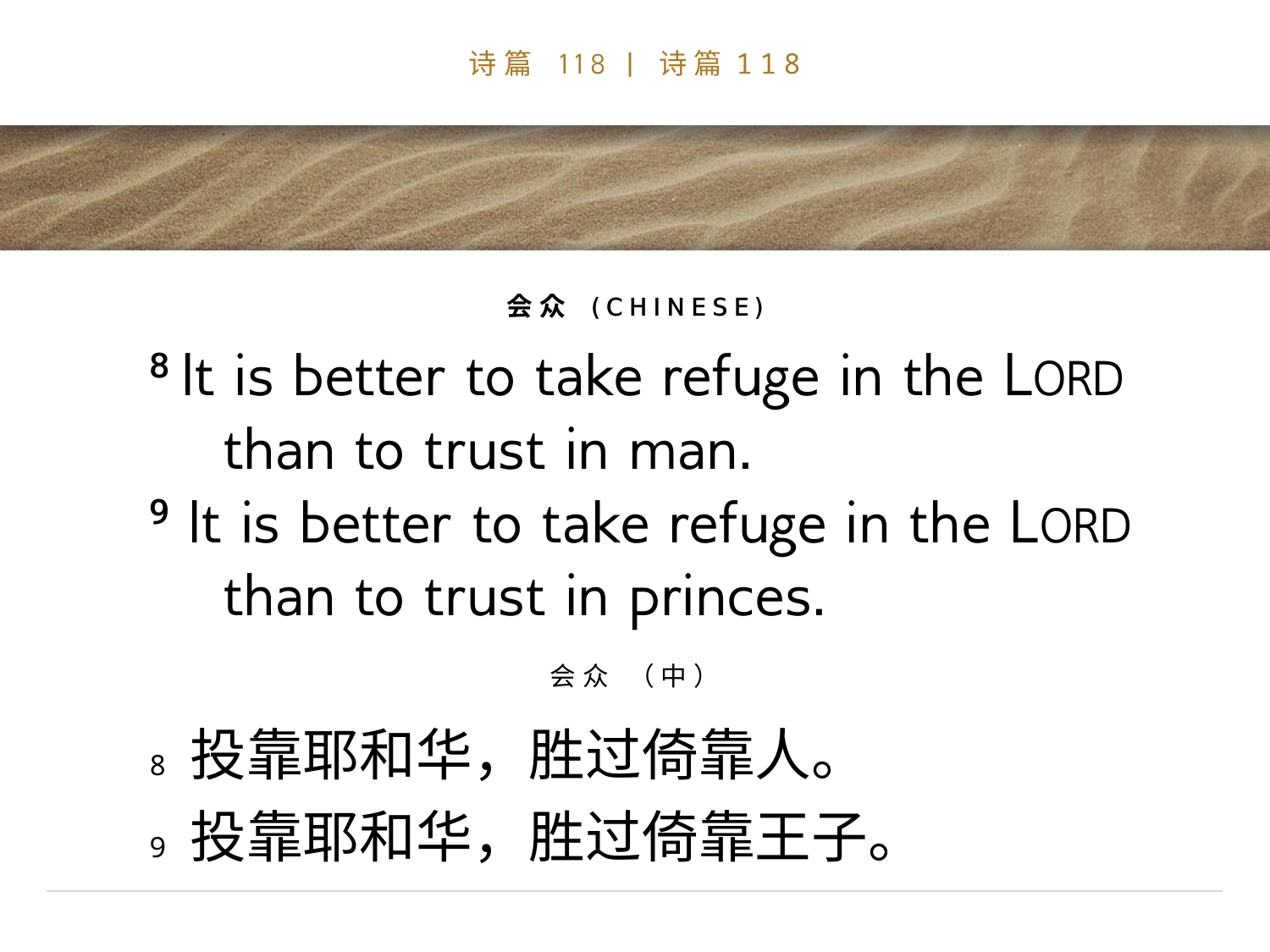

# 诗篇 118 | 诗篇118
会众 (CHINESE)
8 It is better to take refuge in the LORD
    than to trust in man.
9 It is better to take refuge in the LORD
    than to trust in princes.

会众 （中）
8 投靠耶和华，胜过倚靠人。
9 投靠耶和华，胜过倚靠王子。